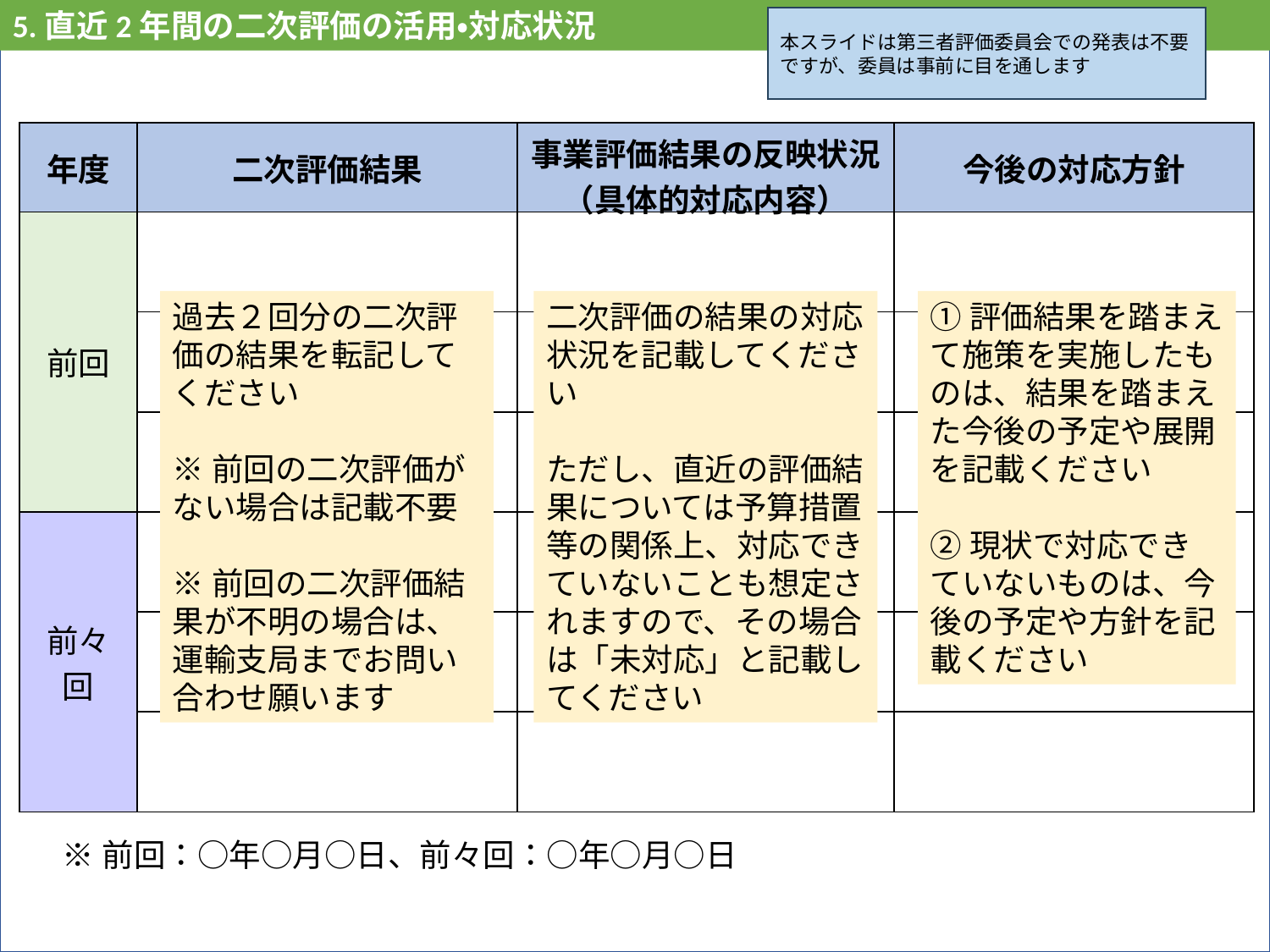

5.直近2年間の二次評価の活用・対応状況
10
本スライドは第三者評価委員会での発表は不要ですが、委員は事前に目を通します
| 年度 | 二次評価結果 | 事業評価結果の反映状況 （具体的対応内容） | 今後の対応方針 |
| --- | --- | --- | --- |
| 前回 |  |  |  |
|  |  |  |  |
|  |  |  |  |
| 前々回 |  |  |  |
| 前々回 |  |  |  |
| 前々回 |  |  |  |
過去２回分の二次評価の結果を転記してください

※前回の二次評価がない場合は記載不要

※前回の二次評価結果が不明の場合は、運輸支局までお問い合わせ願います
二次評価の結果の対応状況を記載してください

ただし、直近の評価結果については予算措置等の関係上、対応できていないことも想定されますので、その場合は「未対応」と記載してください
①評価結果を踏まえて施策を実施したものは、結果を踏まえた今後の予定や展開を記載ください

②現状で対応できていないものは、今後の予定や方針を記載ください
※前回：○年○月○日、前々回：○年○月○日